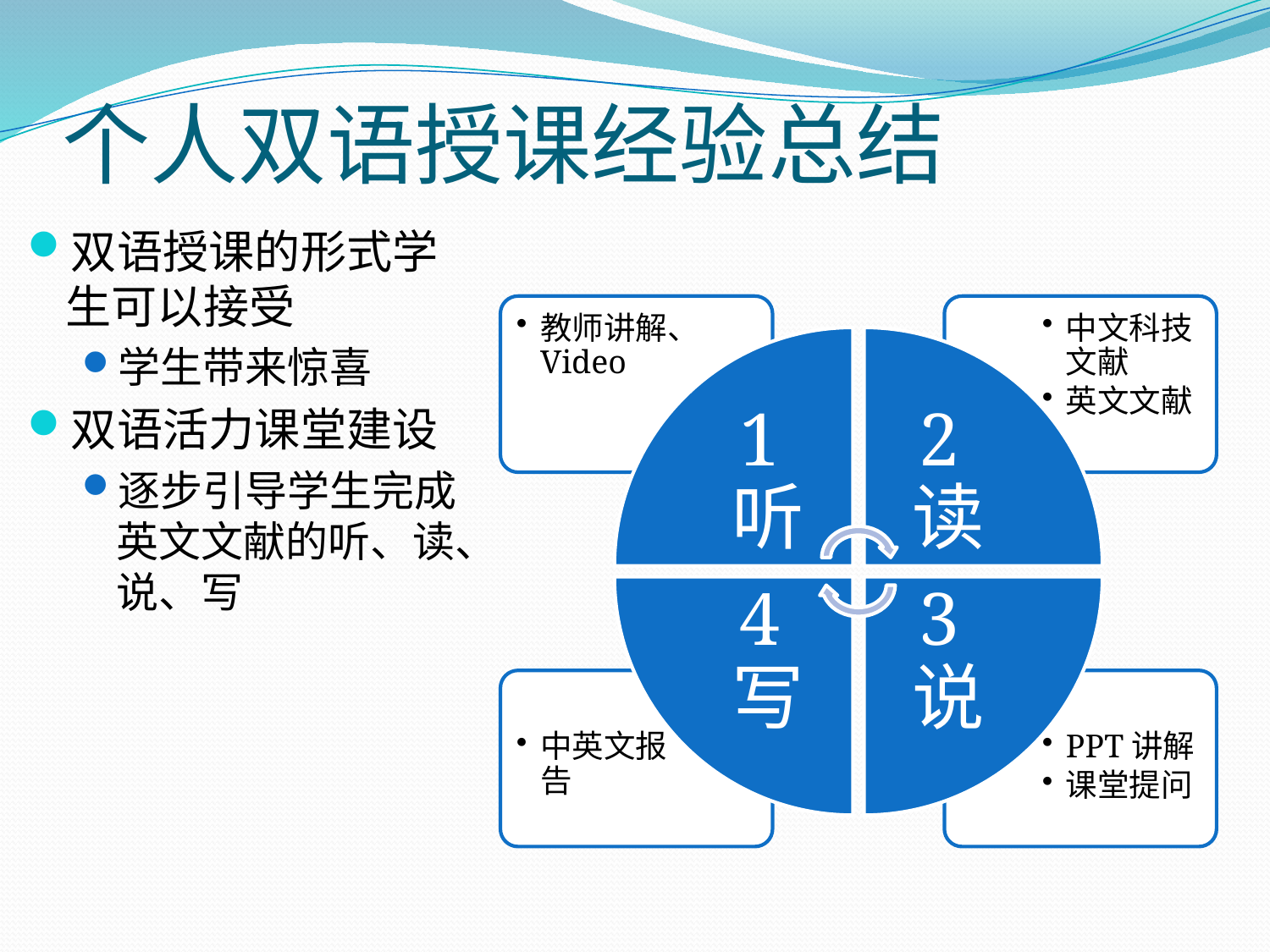

# 个人双语授课经验总结
双语授课的形式学生可以接受
学生带来惊喜
双语活力课堂建设
逐步引导学生完成英文文献的听、读、说、写
教师讲解、Video
中文科技文献
英文文献
1听
2读
3说
4写

中英文报告
PPT讲解
课堂提问